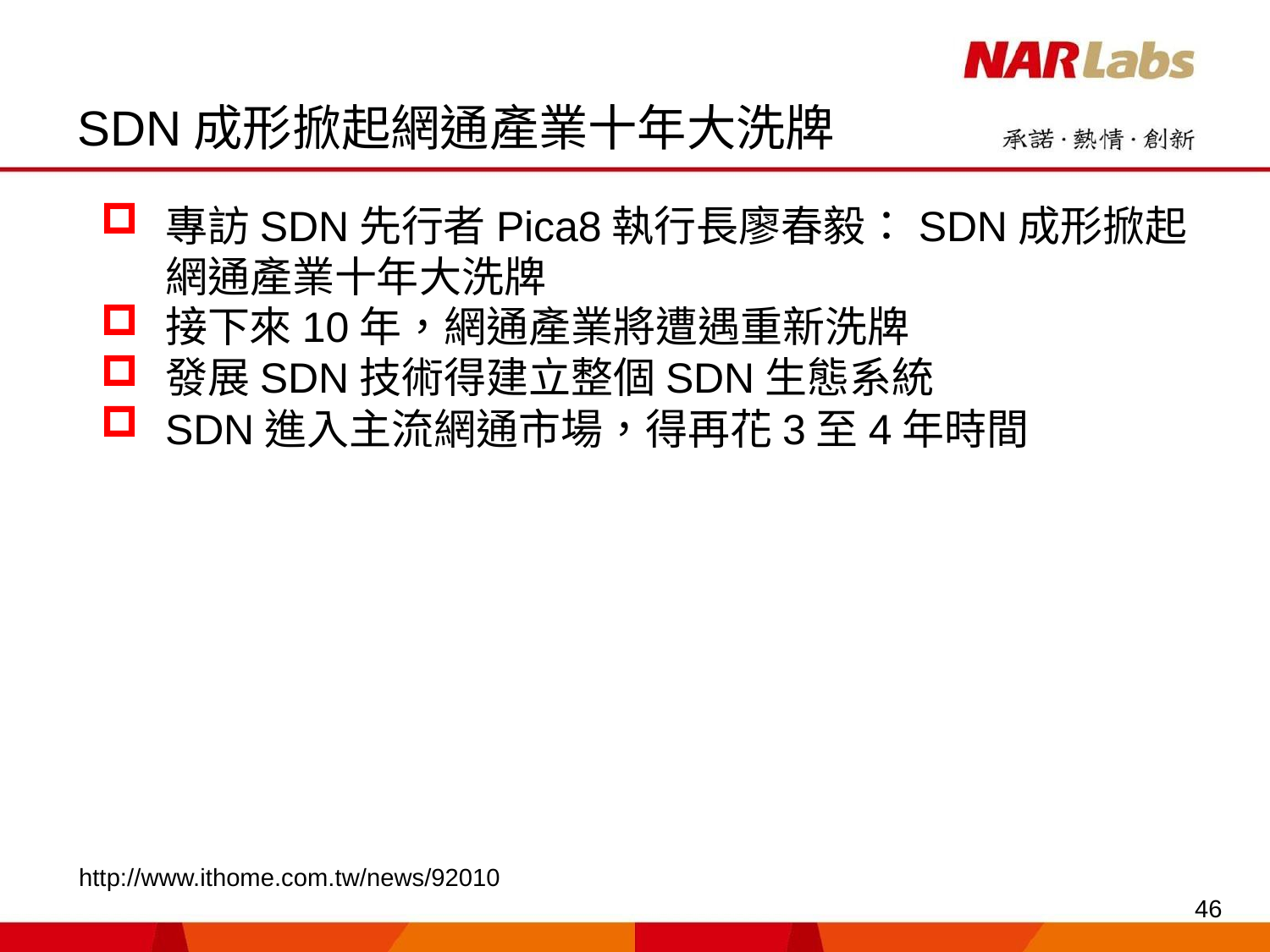

# SDN成形掀起網通產業十年大洗牌
專訪SDN先行者Pica8執行長廖春毅：SDN成形掀起網通產業十年大洗牌
接下來10年，網通產業將遭遇重新洗牌
發展SDN技術得建立整個SDN生態系統
SDN進入主流網通市場，得再花3至4年時間
http://www.ithome.com.tw/news/92010
46